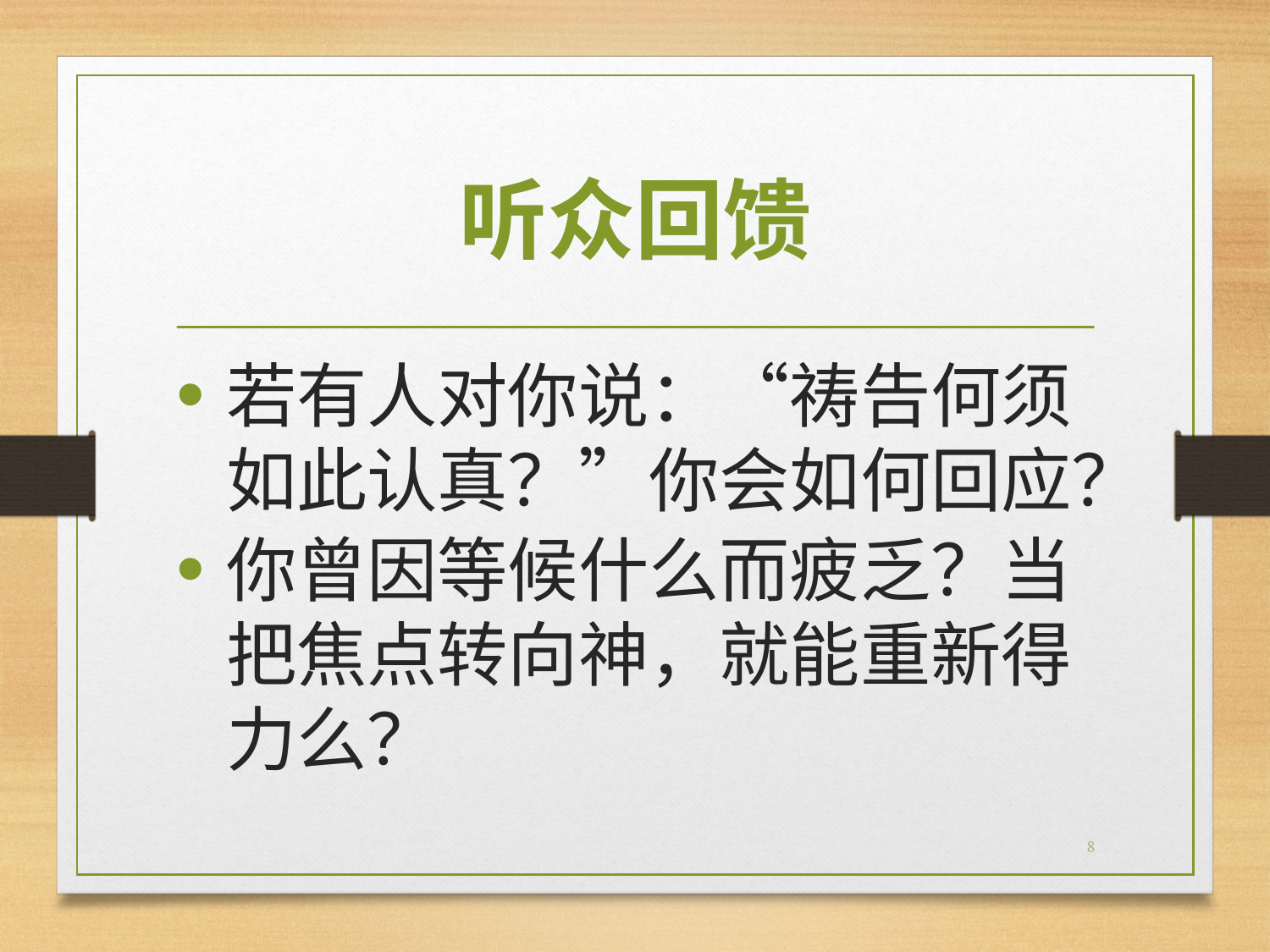

# 听众回馈
若有人对你说：“祷告何须如此认真？”你会如何回应？
你曾因等候什么而疲乏？当把焦点转向神，就能重新得力么？
8